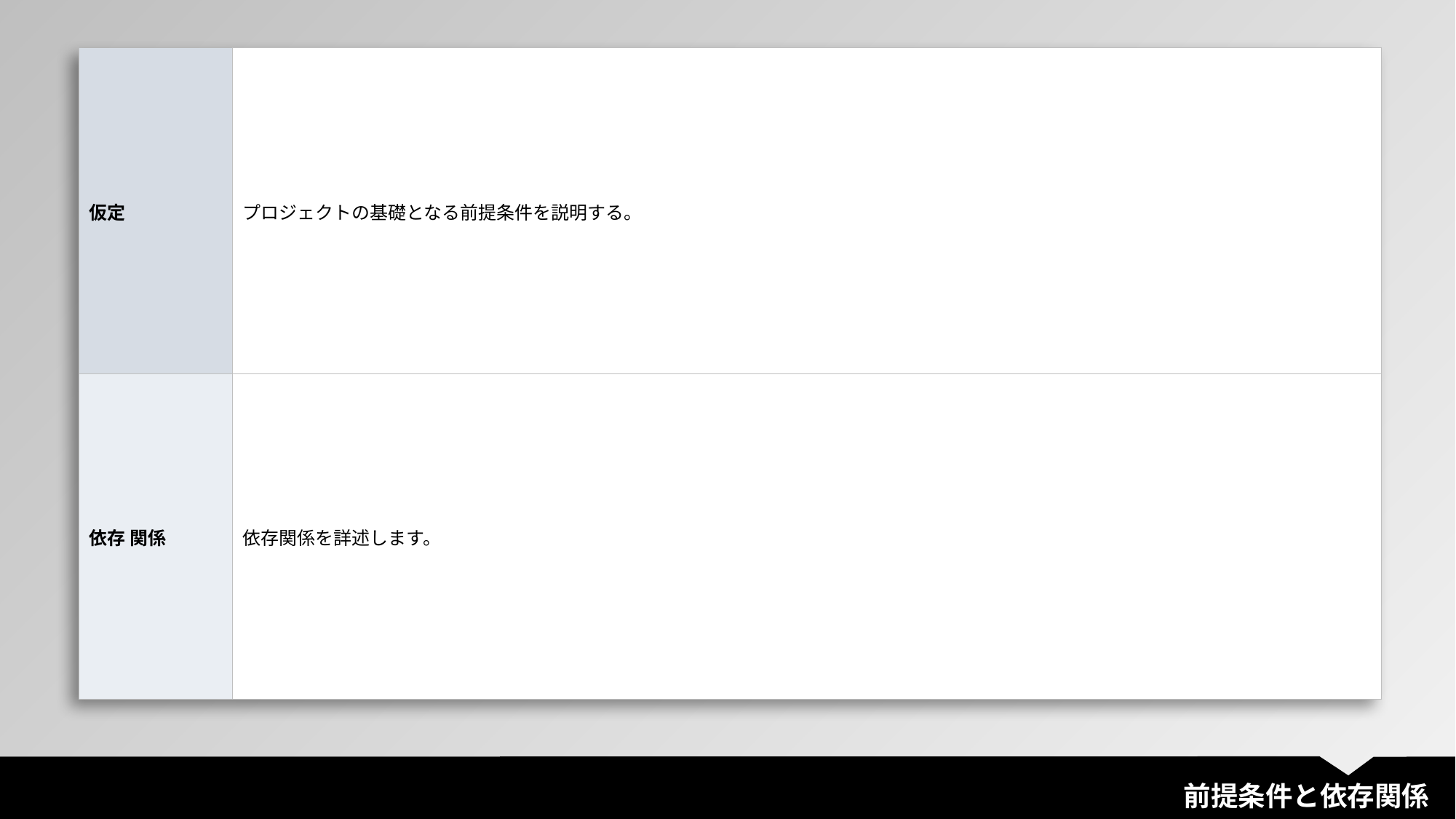

| 仮定 | プロジェクトの基礎となる前提条件を説明する。 |
| --- | --- |
| 依存 関係 | 依存関係を詳述します。 |

前提条件と依存関係